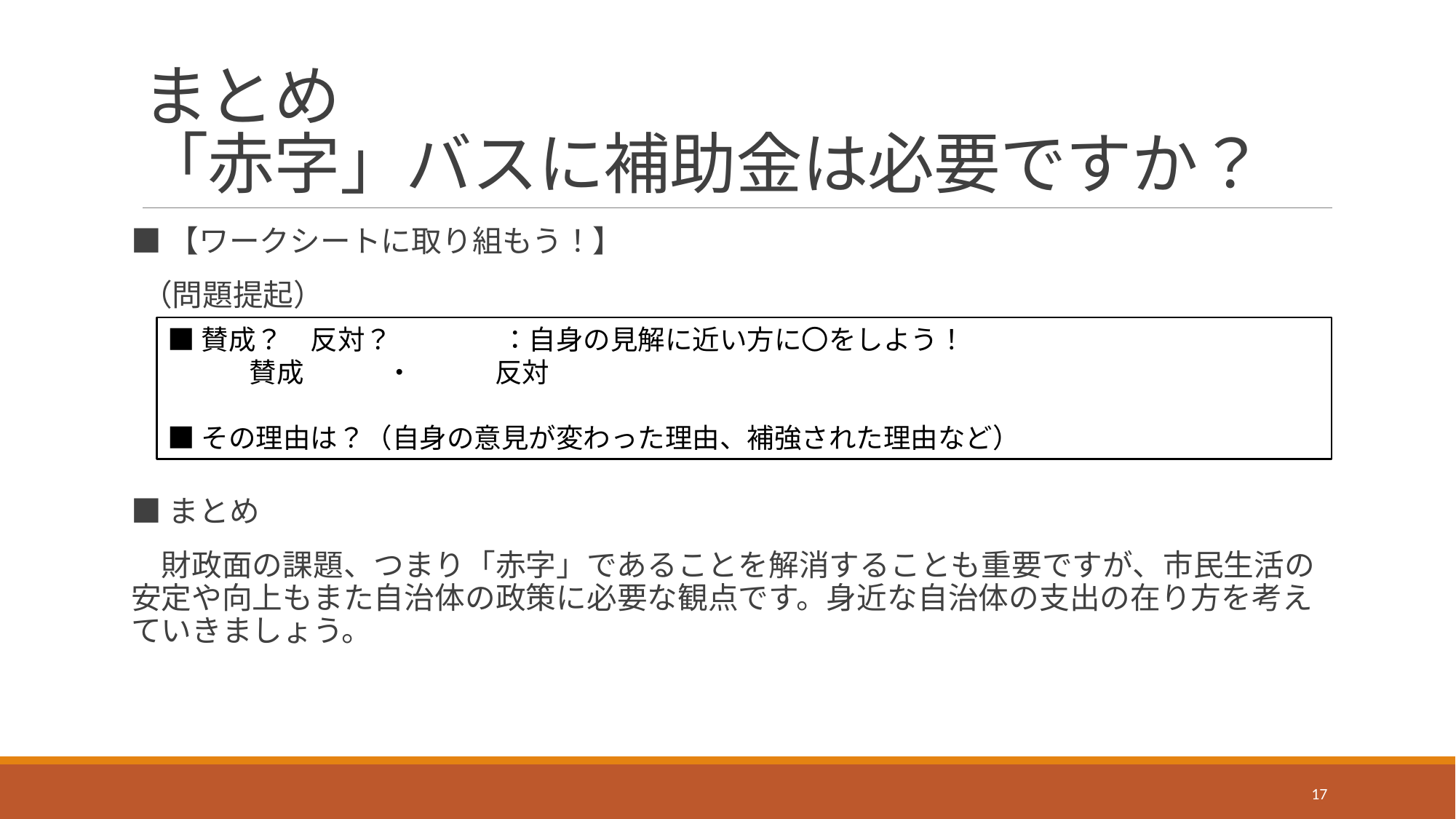

# まとめ 「赤字」バスに補助金は必要ですか？
■【ワークシートに取り組もう！】
（問題提起）

■まとめ
　財政面の課題、つまり「赤字」であることを解消することも重要ですが、市民生活の安定や向上もまた自治体の政策に必要な観点です。身近な自治体の支出の在り方を考えていきましょう。
■賛成？　反対？　　　　：自身の見解に近い方に〇をしよう！
　　　賛成　　　・　　　反対

■その理由は？（自身の意見が変わった理由、補強された理由など）
17